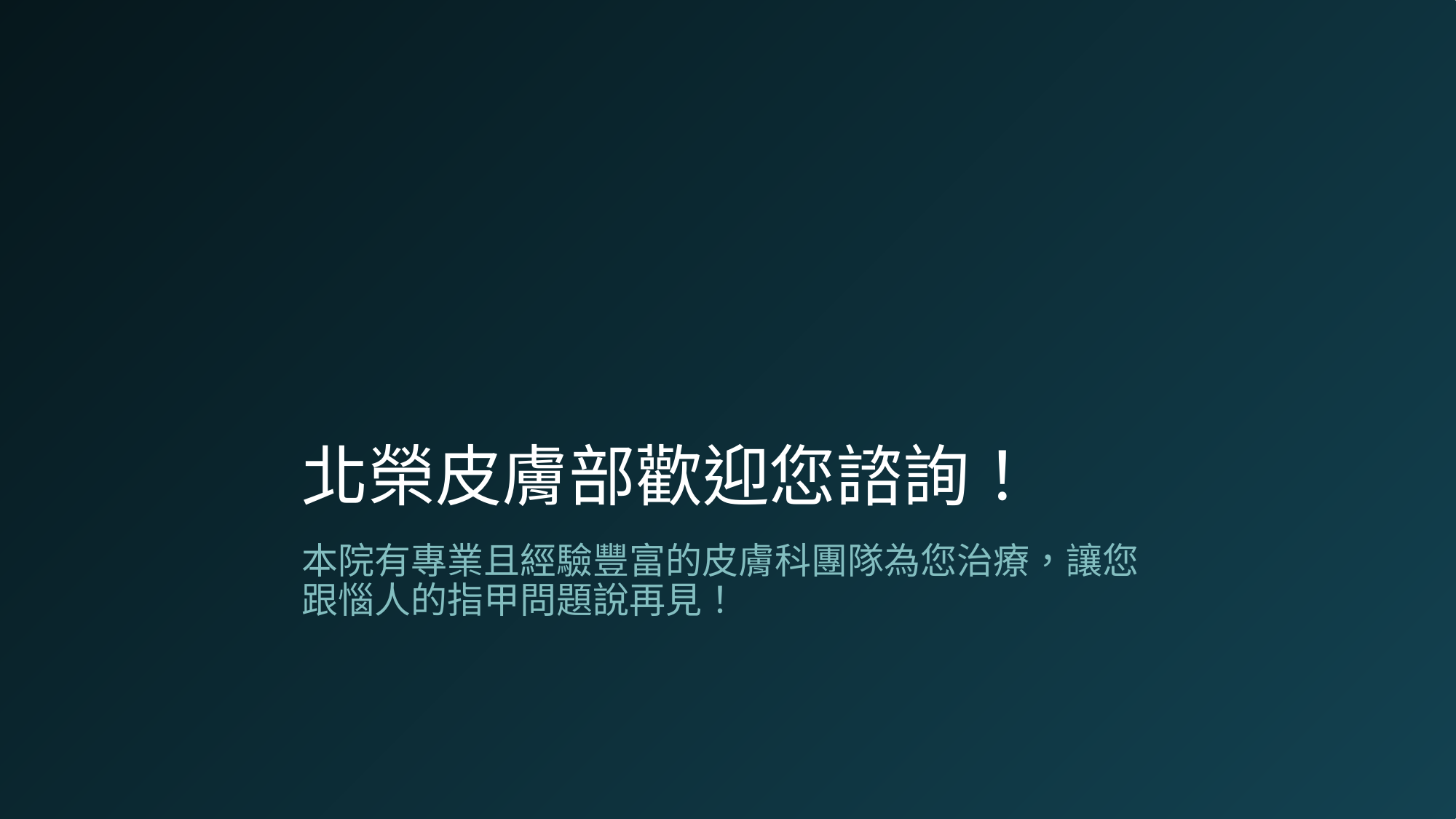

# 北榮皮膚部歡迎您諮詢！
本院有專業且經驗豐富的皮膚科團隊為您治療，讓您跟惱人的指甲問題說再見！